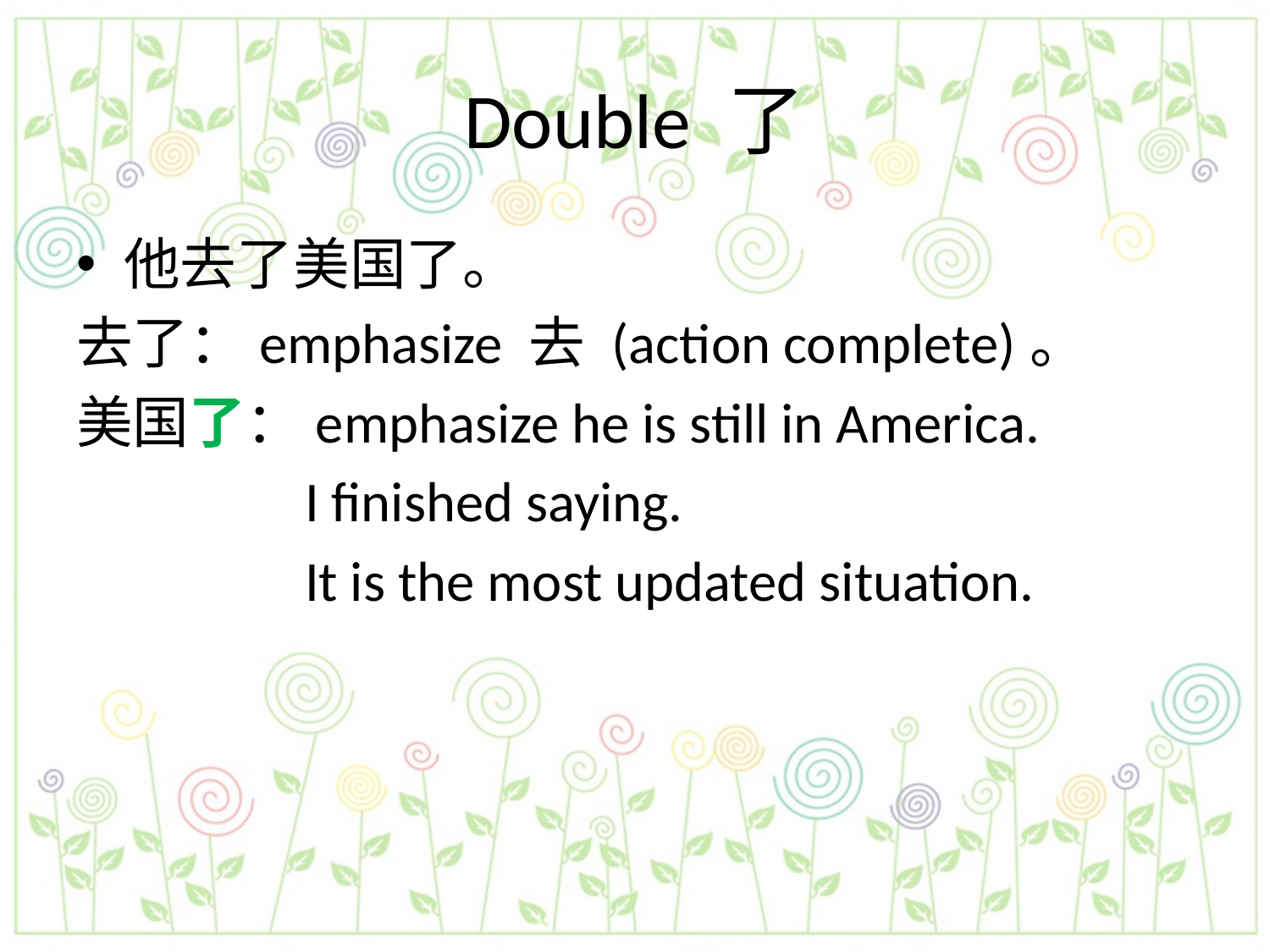

# Double 了
他去了美国了。
去了：emphasize 去 (action complete)。
美国了：emphasize he is still in America.
                  I finished saying.
                  It is the most updated situation.